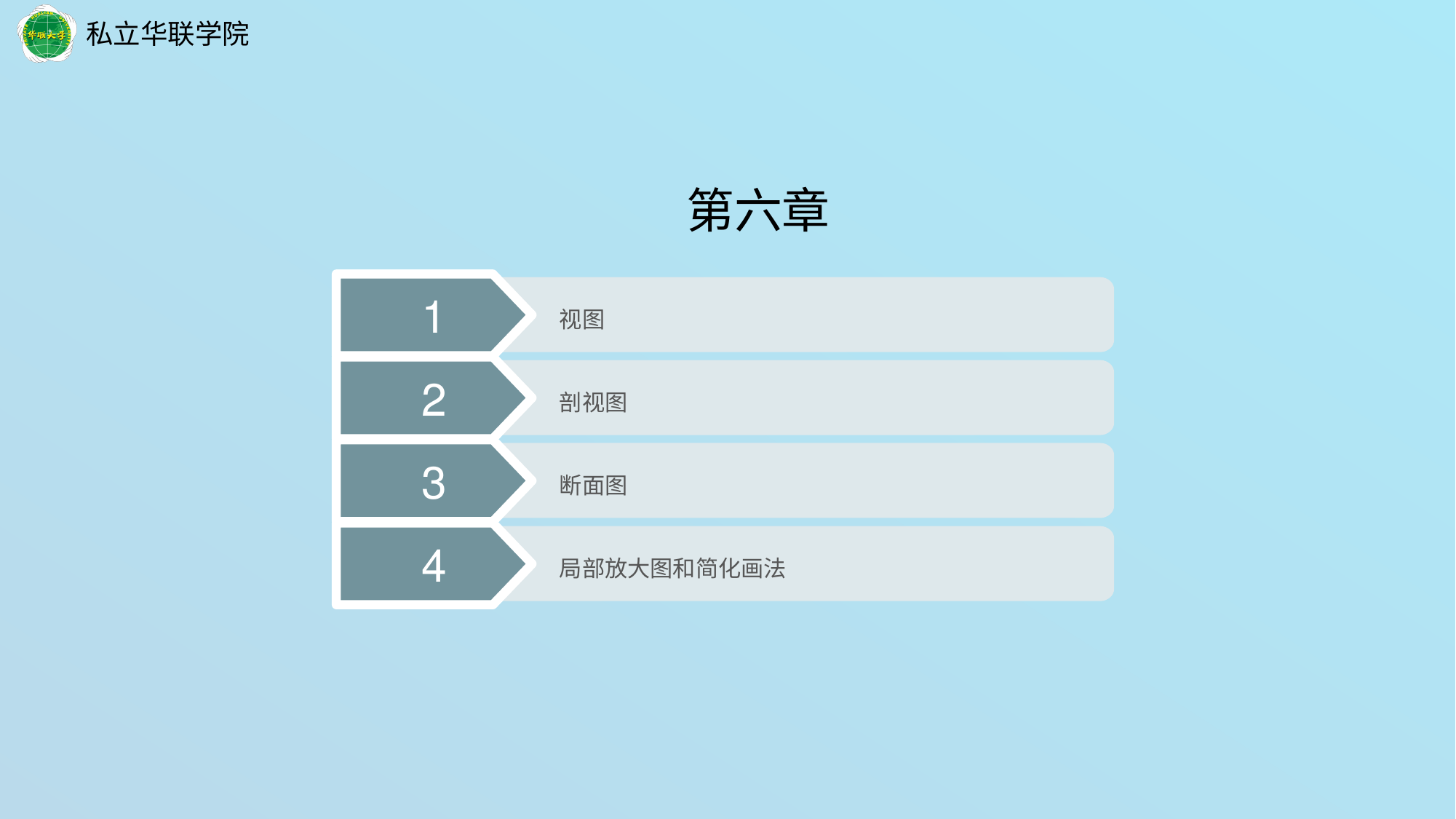

第六章
1
    视图
2
    剖视图
3
    断面图
4
    局部放大图和简化画法